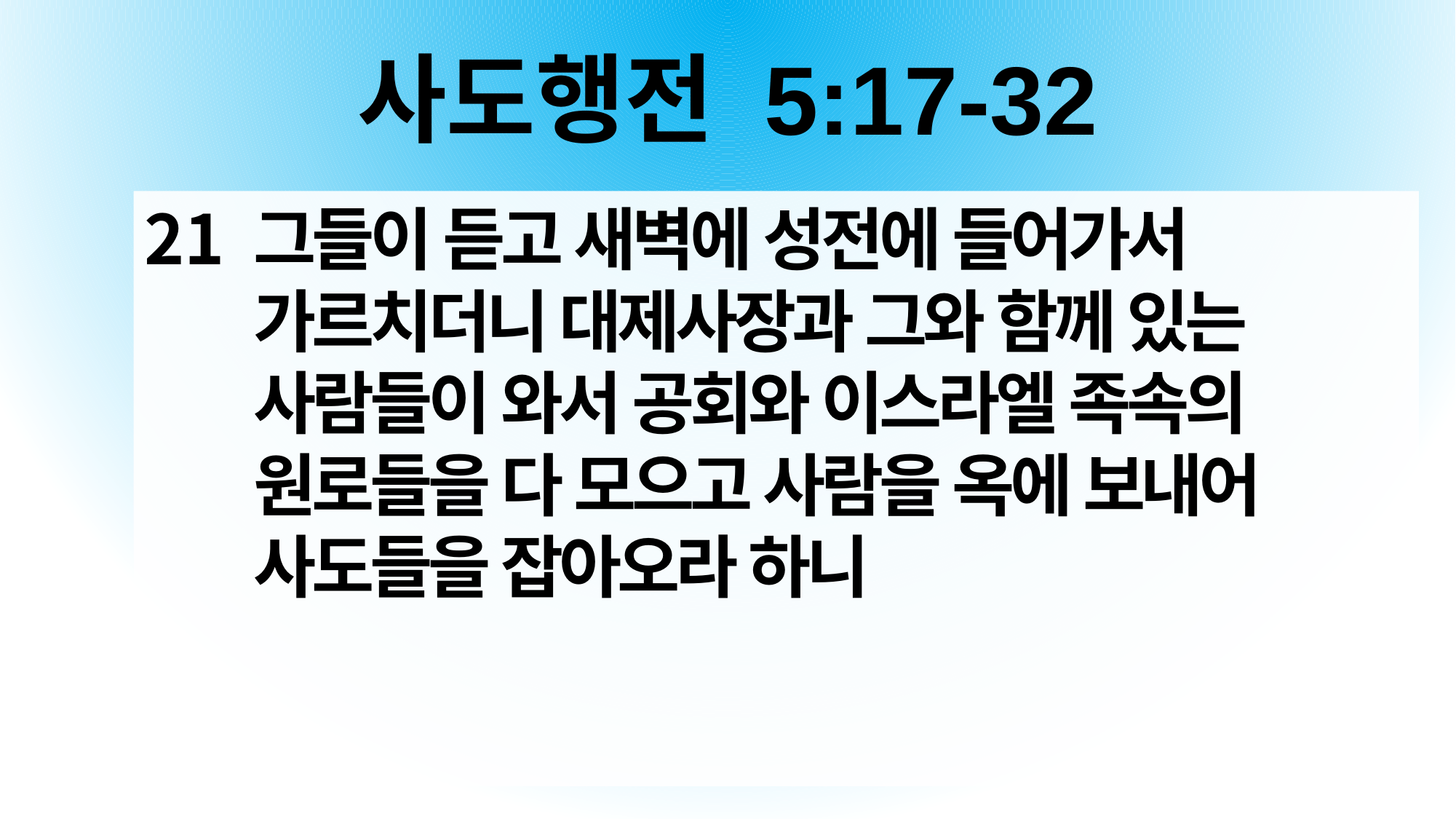

# 사도행전 5:17-32
그들이 듣고 새벽에 성전에 들어가서 가르치더니 대제사장과 그와 함께 있는 사람들이 와서 공회와 이스라엘 족속의 원로들을 다 모으고 사람을 옥에 보내어 사도들을 잡아오라 하니